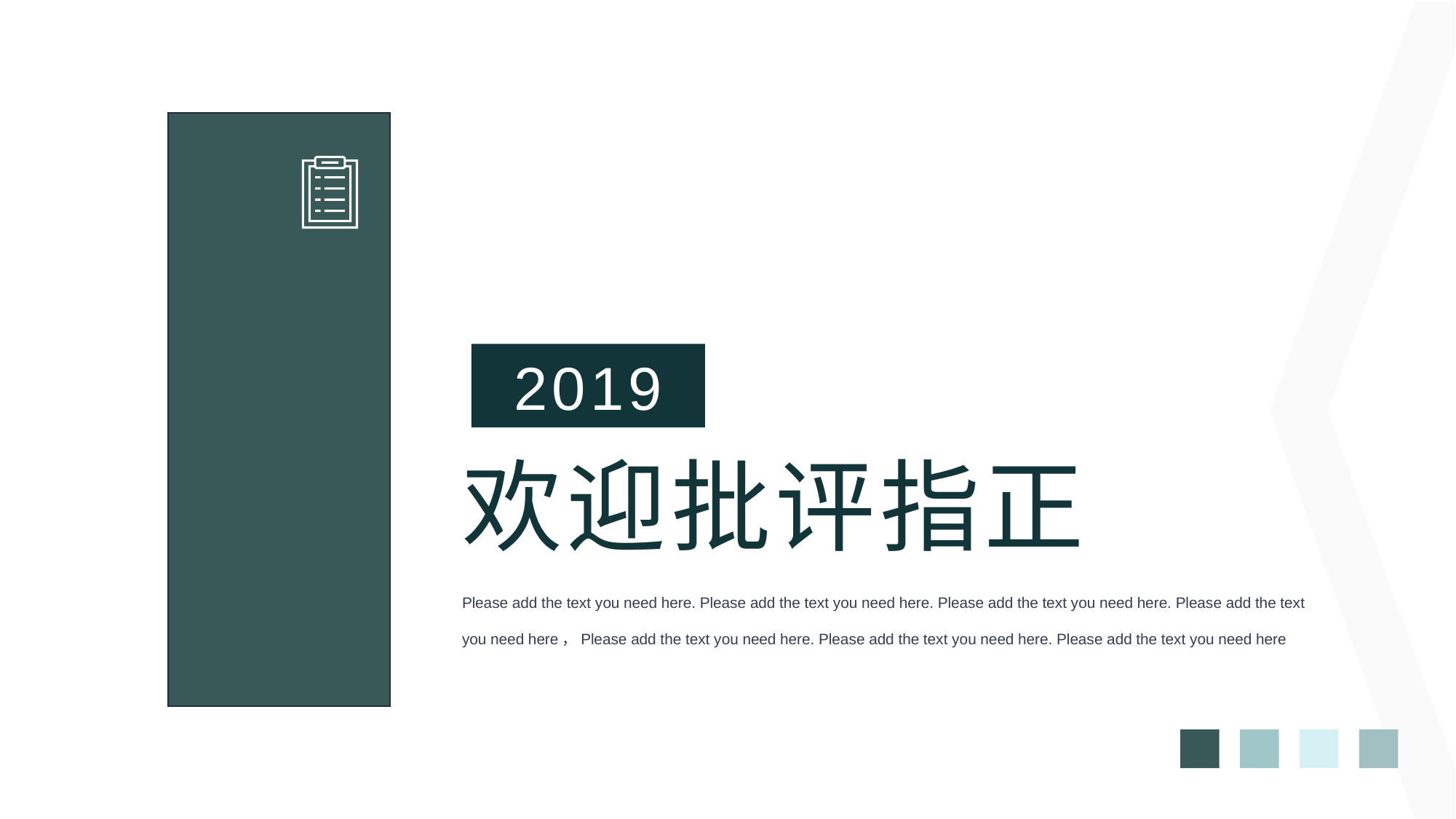

2019
欢迎批评指正
Please add the text you need here. Please add the text you need here. Please add the text you need here. Please add the text you need here，Please add the text you need here. Please add the text you need here. Please add the text you need here